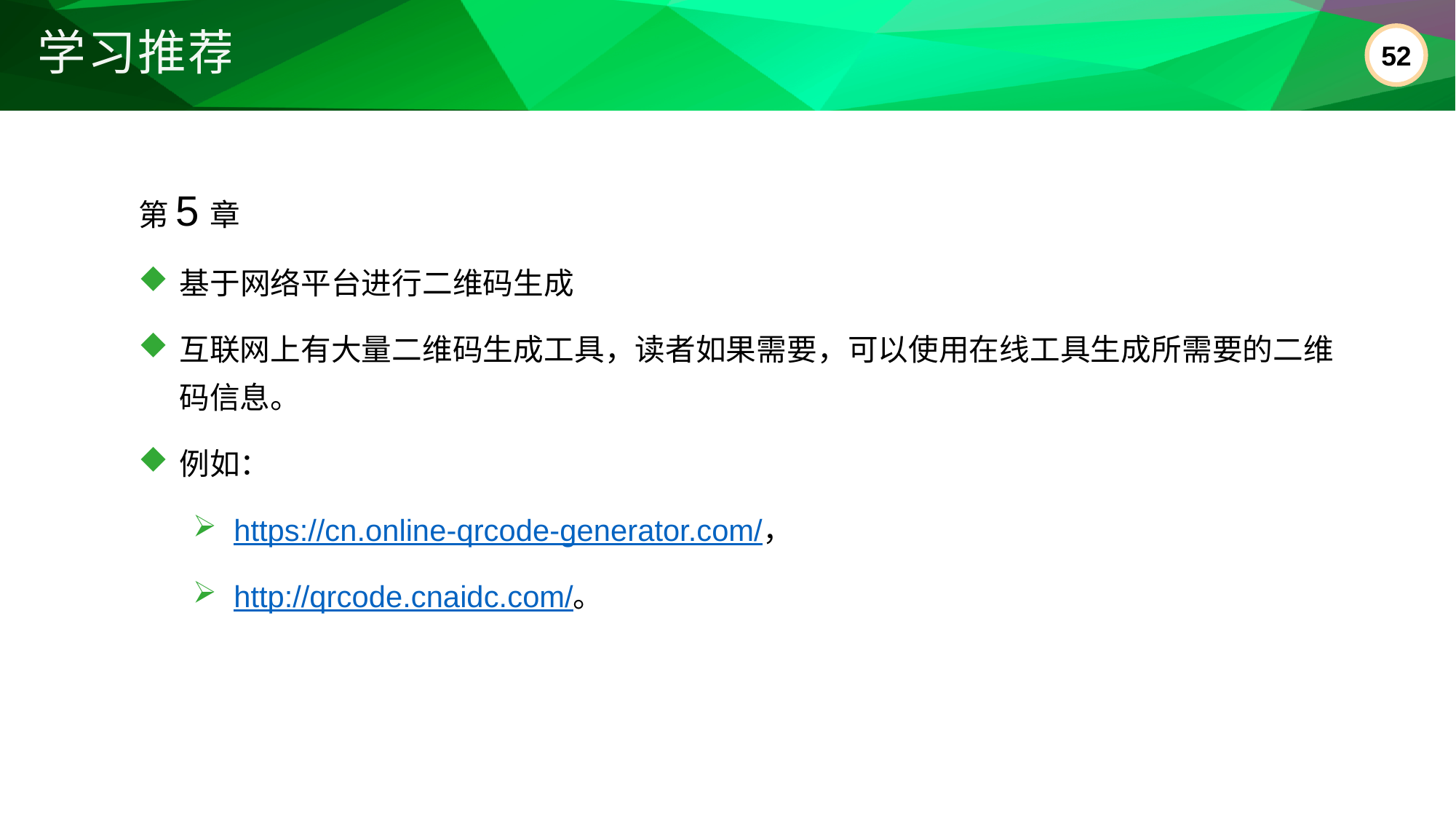

学习推荐
第5章
基于网络平台进行二维码生成
互联网上有大量二维码生成工具，读者如果需要，可以使用在线工具生成所需要的二维码信息。
例如：
https://cn.online-qrcode-generator.com/，
http://qrcode.cnaidc.com/。